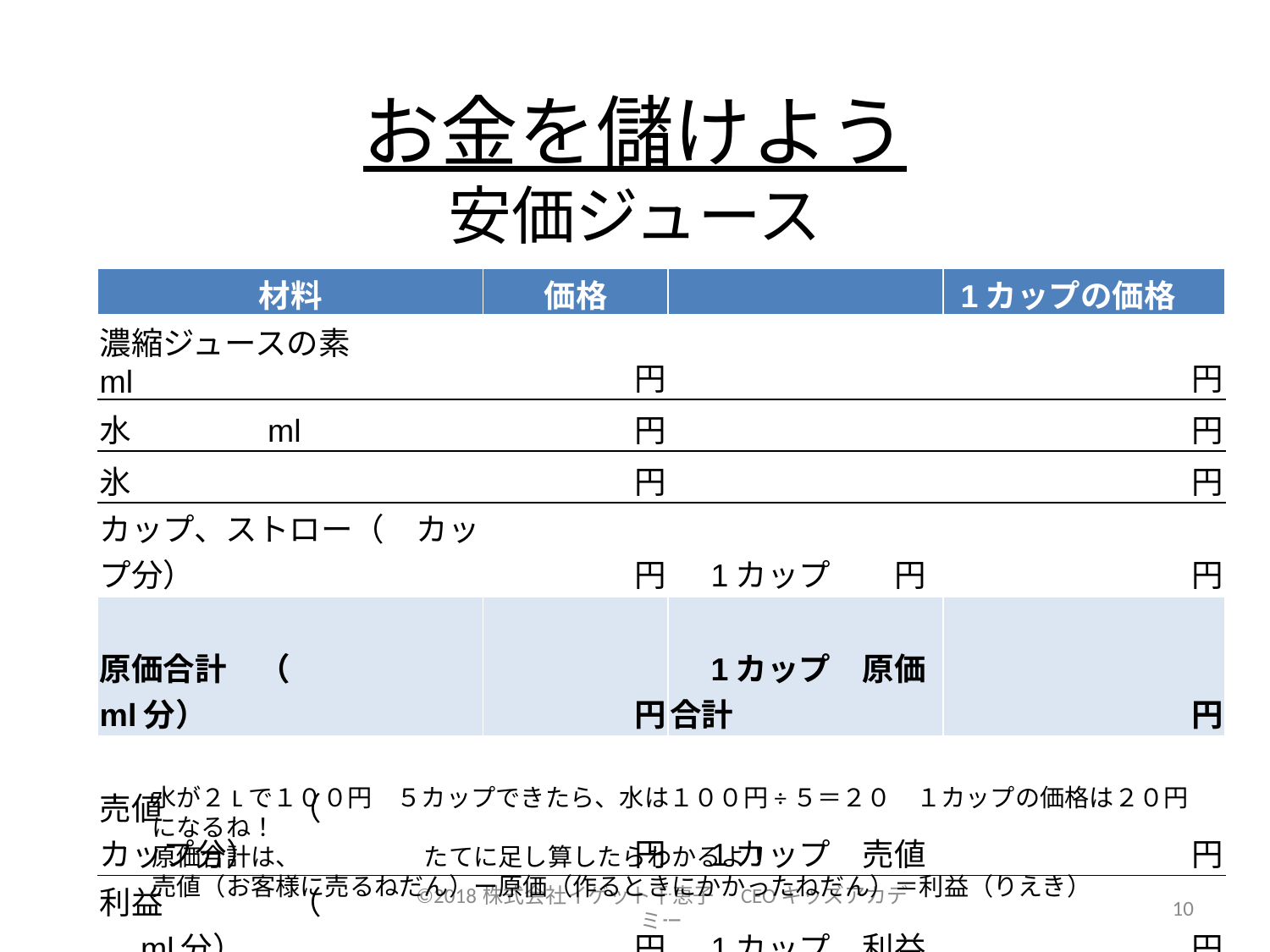

# お金を儲けよう 安価ジュース
| 材料 | 価格 |  | 1カップの価格 |
| --- | --- | --- | --- |
| 濃縮ジュースの素　　　ml | 円 |  | 円 |
| 水　　　　ml | 円 |  | 円 |
| 氷 | 円 |  | 円 |
| カップ、ストロー（　カップ分） | 円 | 1カップ　　円 | 円 |
| 原価合計　（　　　　　ml分） | 円 | 1カップ　原価合計 | 円 |
| 売値　　　　（　　　　カップ分） | 円 | 1カップ　売値 | 円 |
| 利益　　　　（　　　　　　ml分） | 円 | 1カップ　利益 | 円 |
水が２Lで１００円　５カップできたら、水は１００円÷５＝２０　１カップの価格は２０円になるね！
原価合計は、　　　　　たてに足し算したらわかるよ！
売値（お客様に売るねだん）ー原価（作るときにかかったねだん）＝利益（りえき）

©2018株式会社イゲット千恵子　CEOキッズアカデミー
10